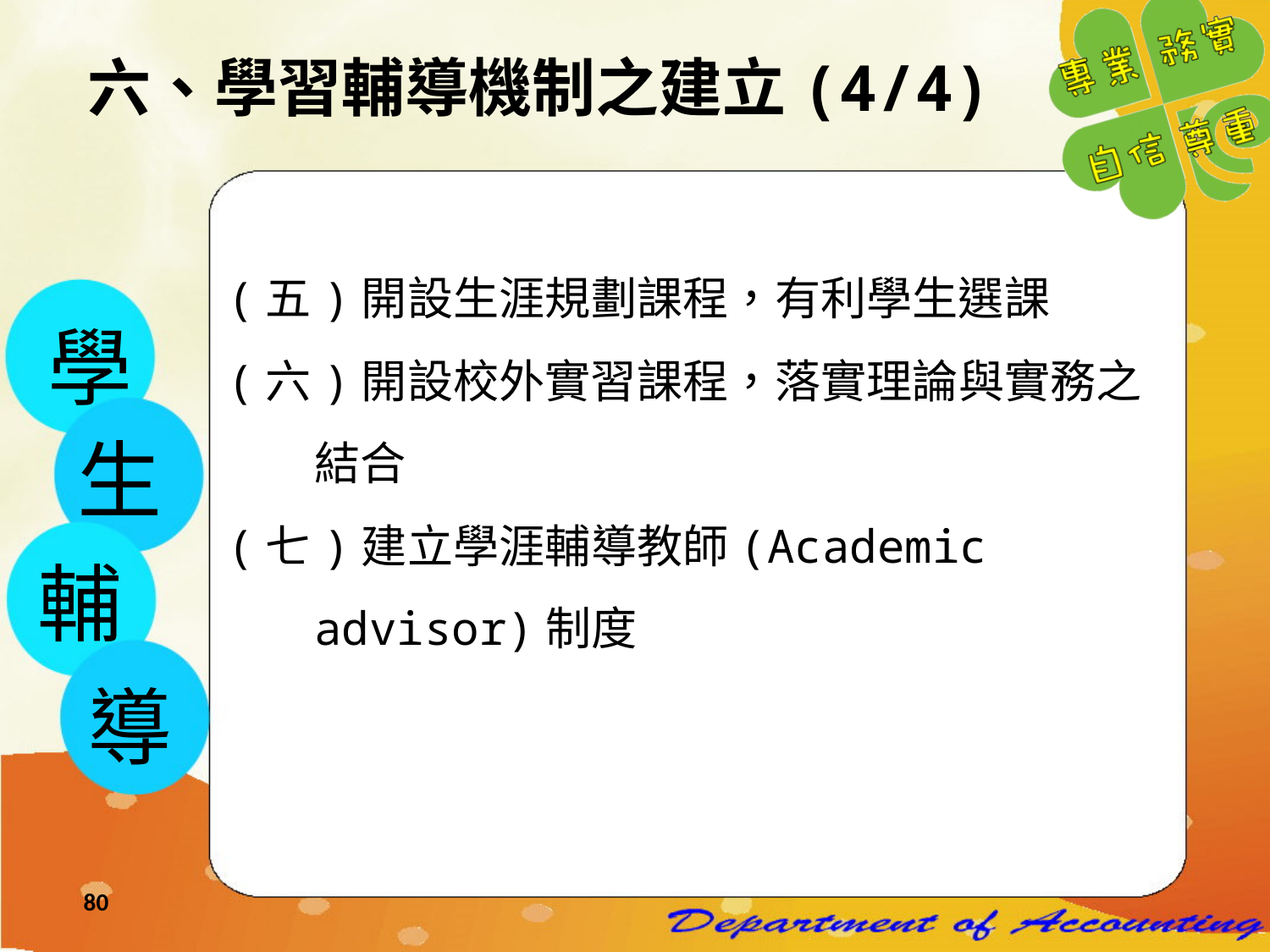

六、學習輔導機制之建立(4/4)
(五)開設生涯規劃課程，有利學生選課
(六)開設校外實習課程，落實理論與實務之結合
(七)建立學涯輔導教師(Academic advisor)制度
學
生
輔
導
80